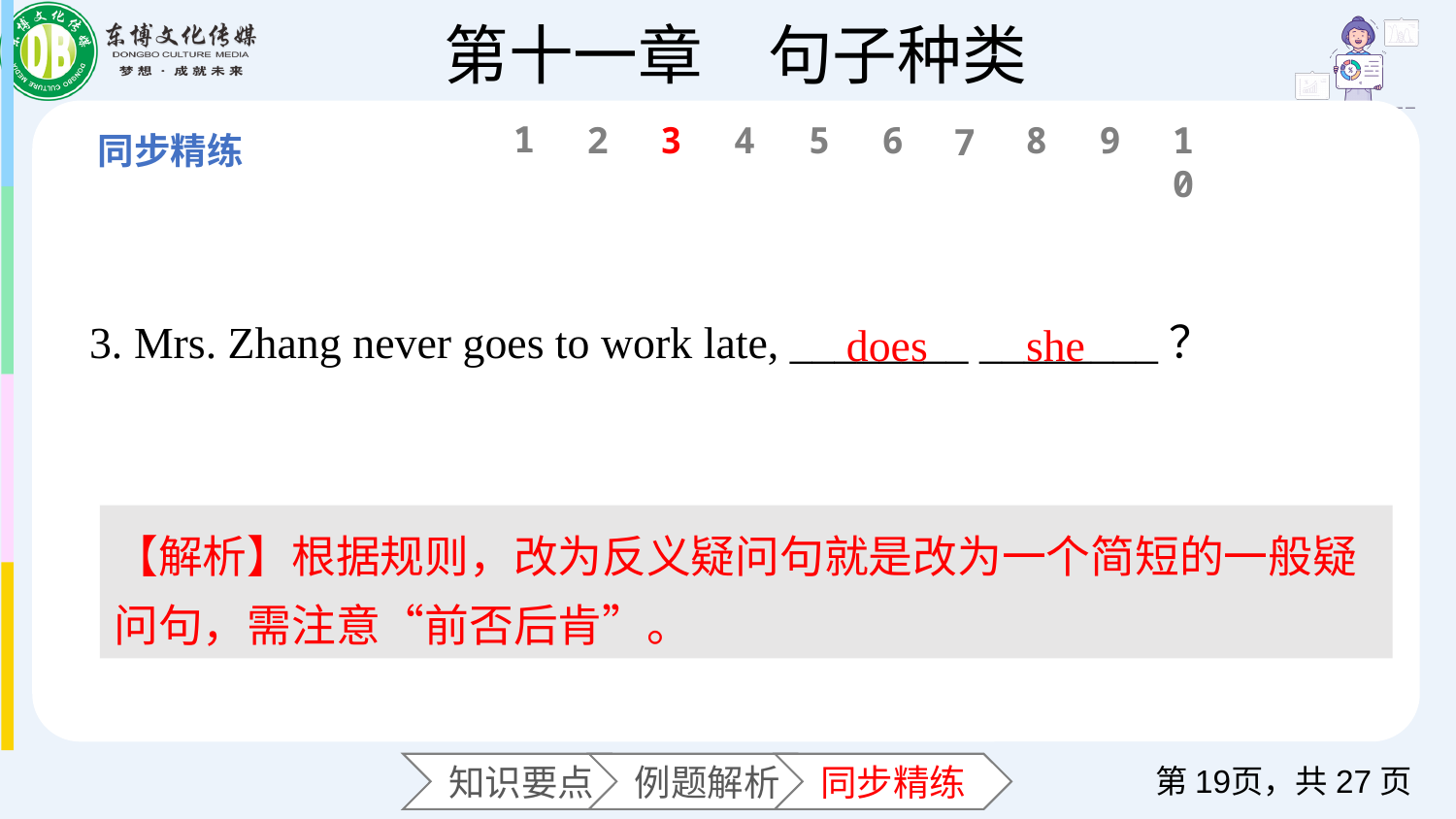

1
6
2
3
4
5
8
9
10
7

3. Mrs. Zhang never goes to work late, ________ ________？
she
 does
【解析】根据规则，改为反义疑问句就是改为一个简短的一般疑问句，需注意“前否后肯”。